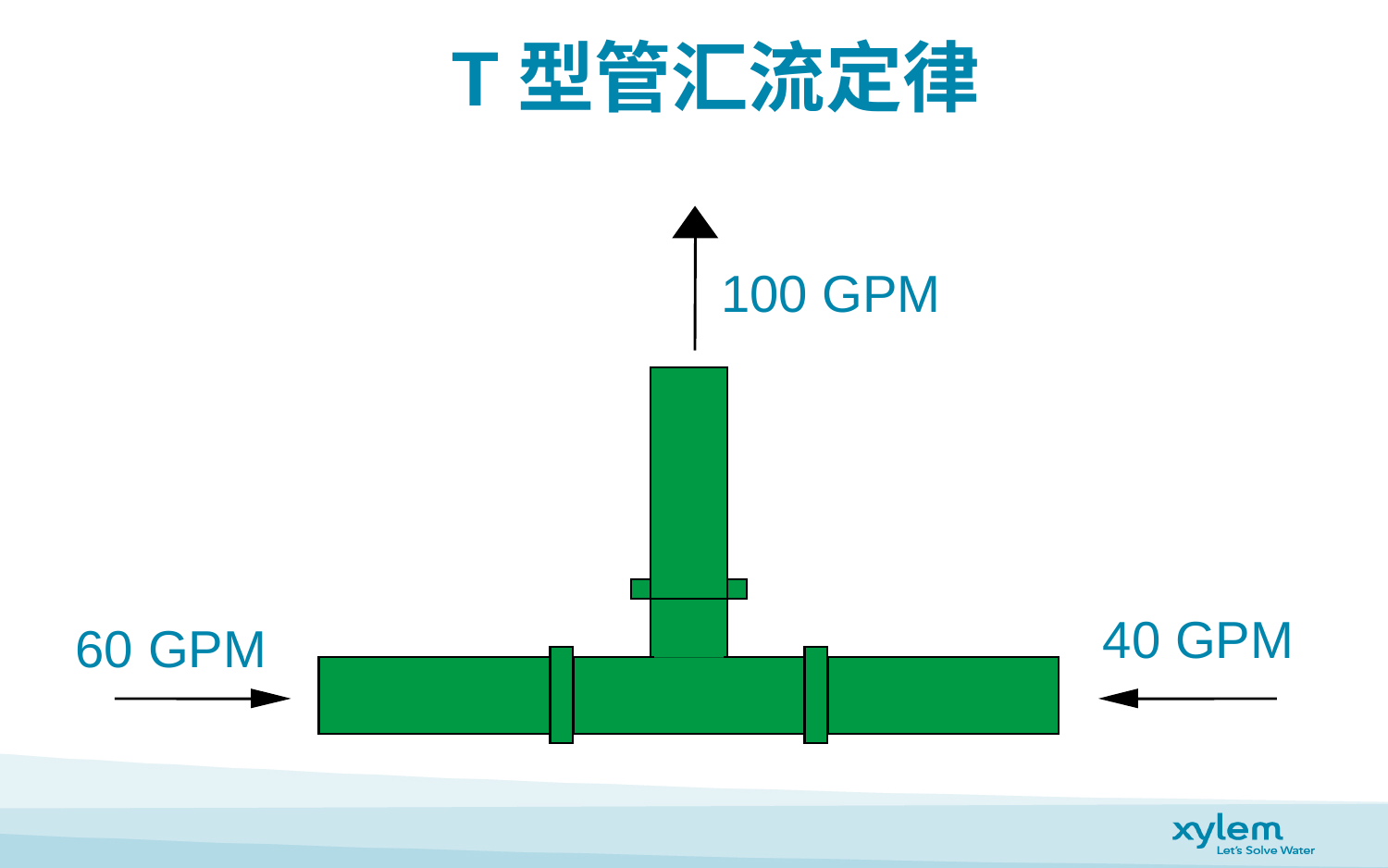

# T型管汇流定律

100 GPM

40 GPM
60 GPM